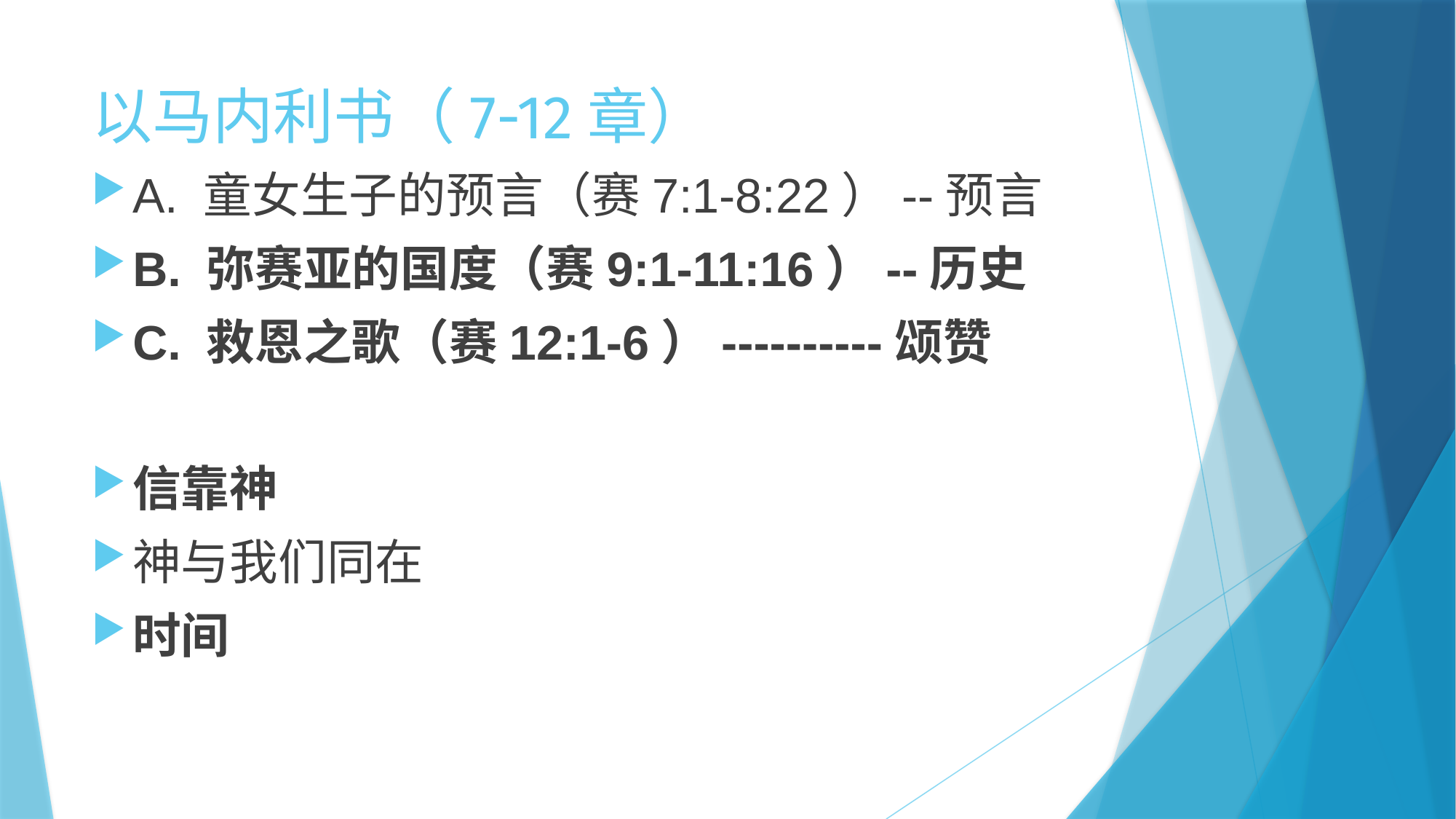

# 以马内利书（7-12章）
A. 童女生子的预言（赛7:1-8:22）--预言
B. 弥赛亚的国度（赛9:1-11:16）--历史
C. 救恩之歌（赛12:1-6）----------颂赞

信靠神
神与我们同在
时间